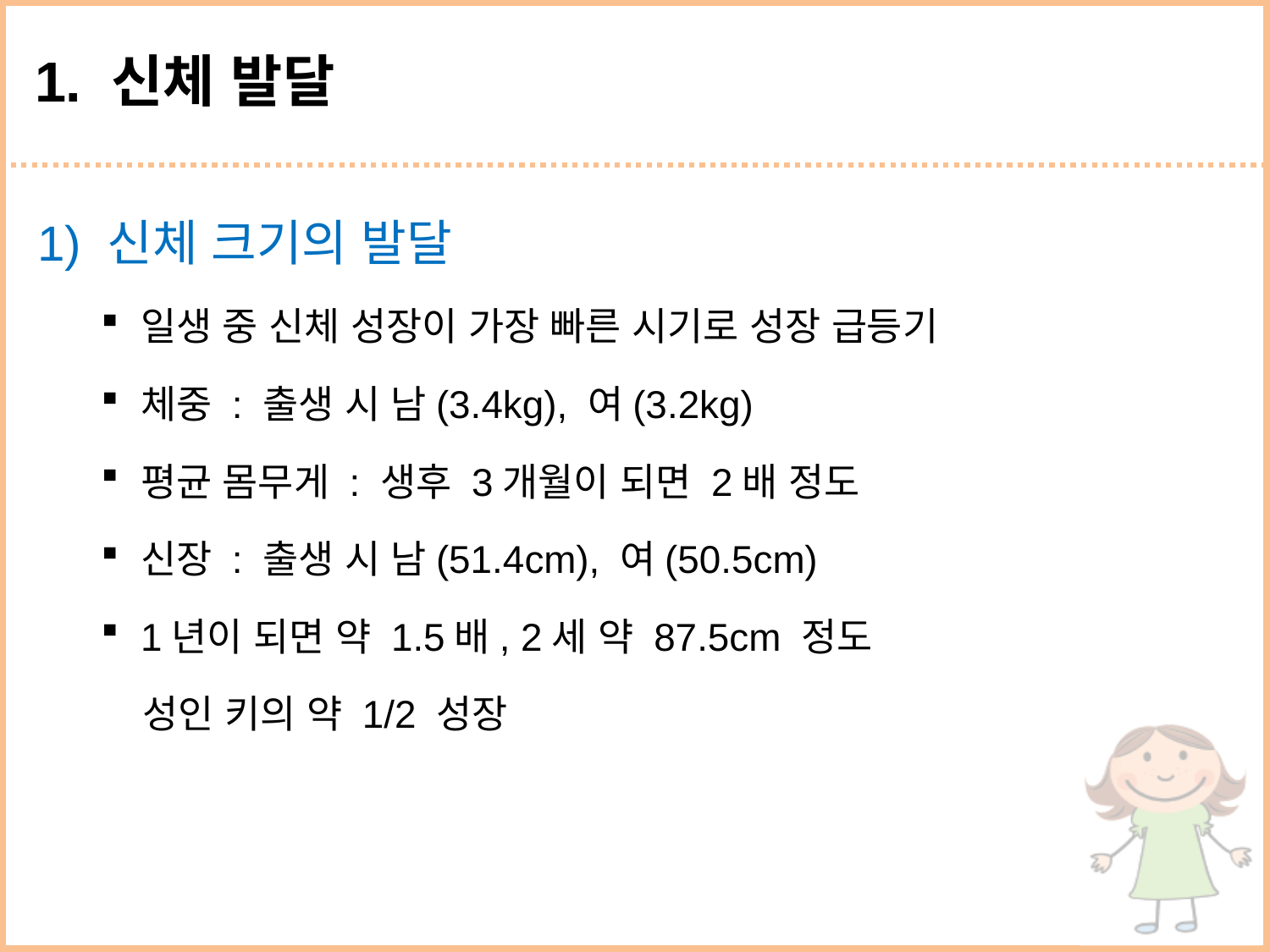

# 1. 신체 발달
1) 신체 크기의 발달
일생 중 신체 성장이 가장 빠른 시기로 성장 급등기
체중 : 출생 시 남(3.4kg), 여(3.2kg)
평균 몸무게 : 생후 3개월이 되면 2배 정도
신장 : 출생 시 남(51.4cm), 여(50.5cm)
1년이 되면 약 1.5배, 2세 약 87.5cm 정도
   성인 키의 약 1/2 성장